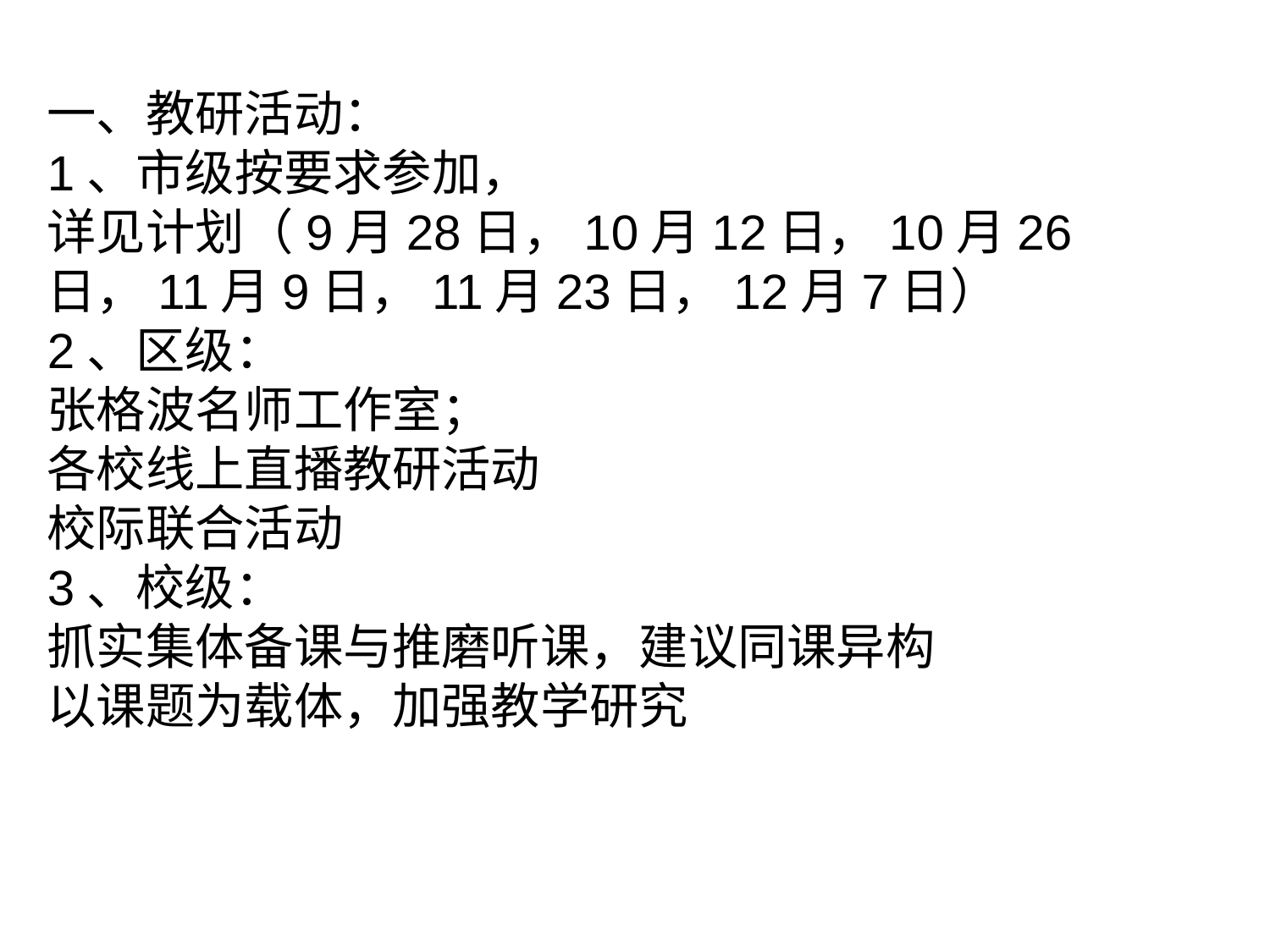

一、教研活动：
1、市级按要求参加，
详见计划（9月28日，10月12日，10月26日，11月9日，11月23日，12月7日）
2、区级：
张格波名师工作室；
各校线上直播教研活动
校际联合活动
3、校级：
抓实集体备课与推磨听课，建议同课异构
以课题为载体，加强教学研究